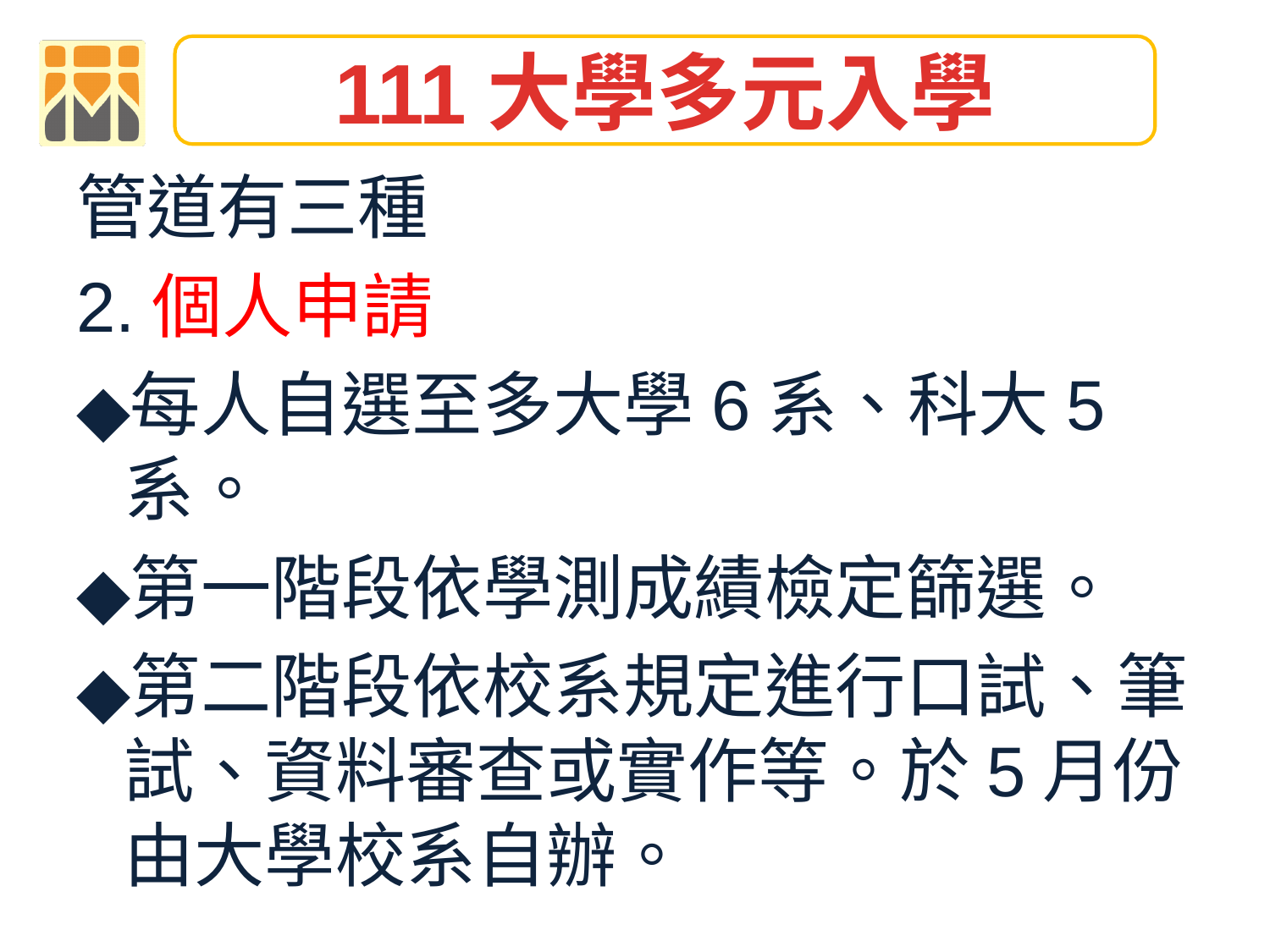

111大學多元入學
管道有三種
2.個人申請
每人自選至多大學6系、科大5系。
第一階段依學測成績檢定篩選。
第二階段依校系規定進行口試、筆試、資料審查或實作等。於5月份由大學校系自辦。